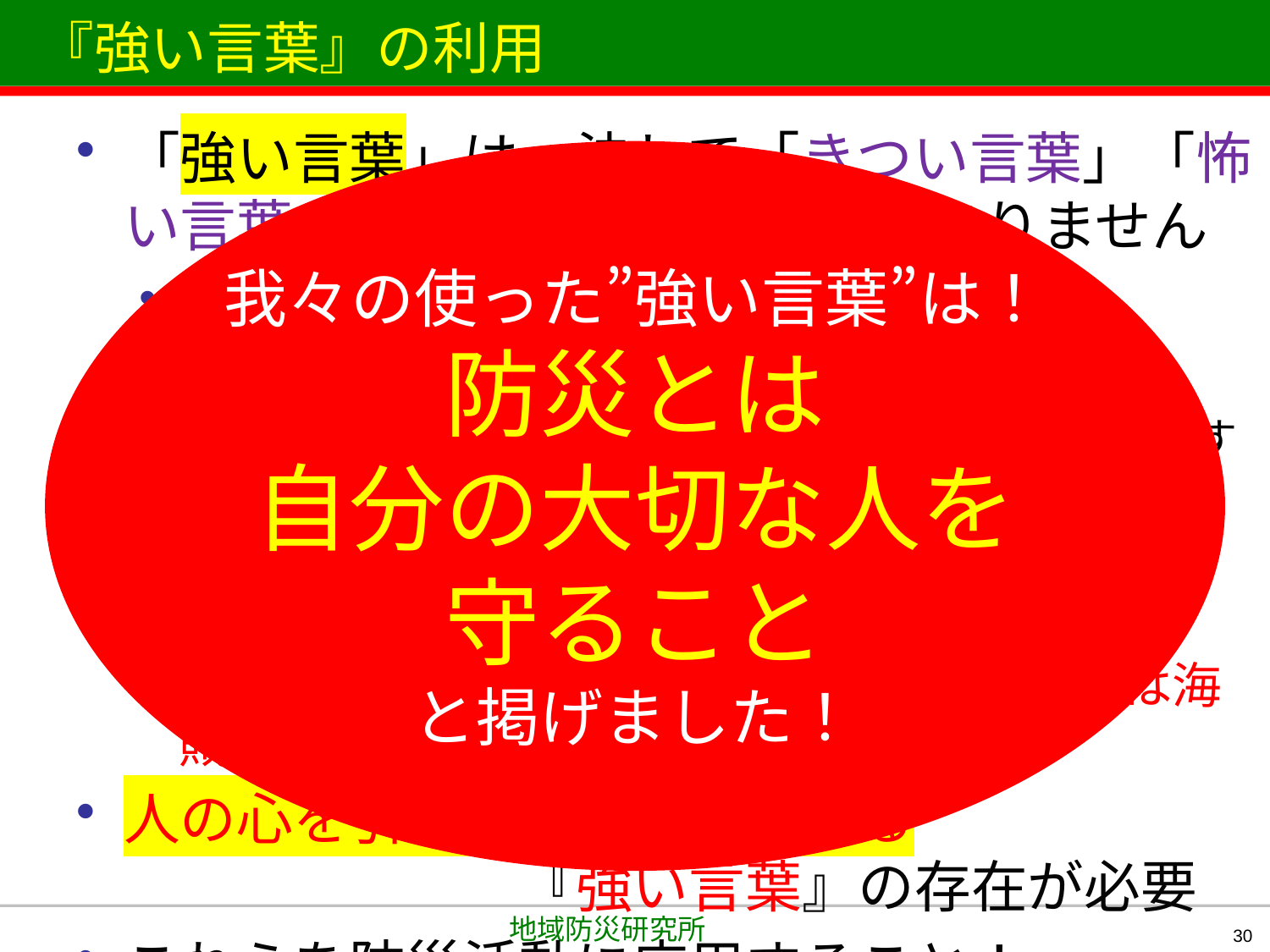

# 『強い言葉』の利用
「強い言葉」は、決して「きつい言葉」「怖い言葉」 「恐ろしい言葉」ではありません
心の底から沸き上がる強さ・温かな響き、
　　　楽しさを醸す音でなければ成りません
例として（世界の人の心を動かした現代の日本を代表する）
鬼滅の刃…竈門炭治郎『全集中』『水の呼吸！』
ONE PIECE …モンキー・D・ルフィ『俺は海賊王になる』『ゴムゴムの～』
人の心を引きつけ興味をそそる
　　　　　　　『強い言葉』の存在が必要
これらを防災活動に応用すること！
我々の使った”強い言葉”は！
防災とは
自分の大切な人を
守ること
と掲げました！